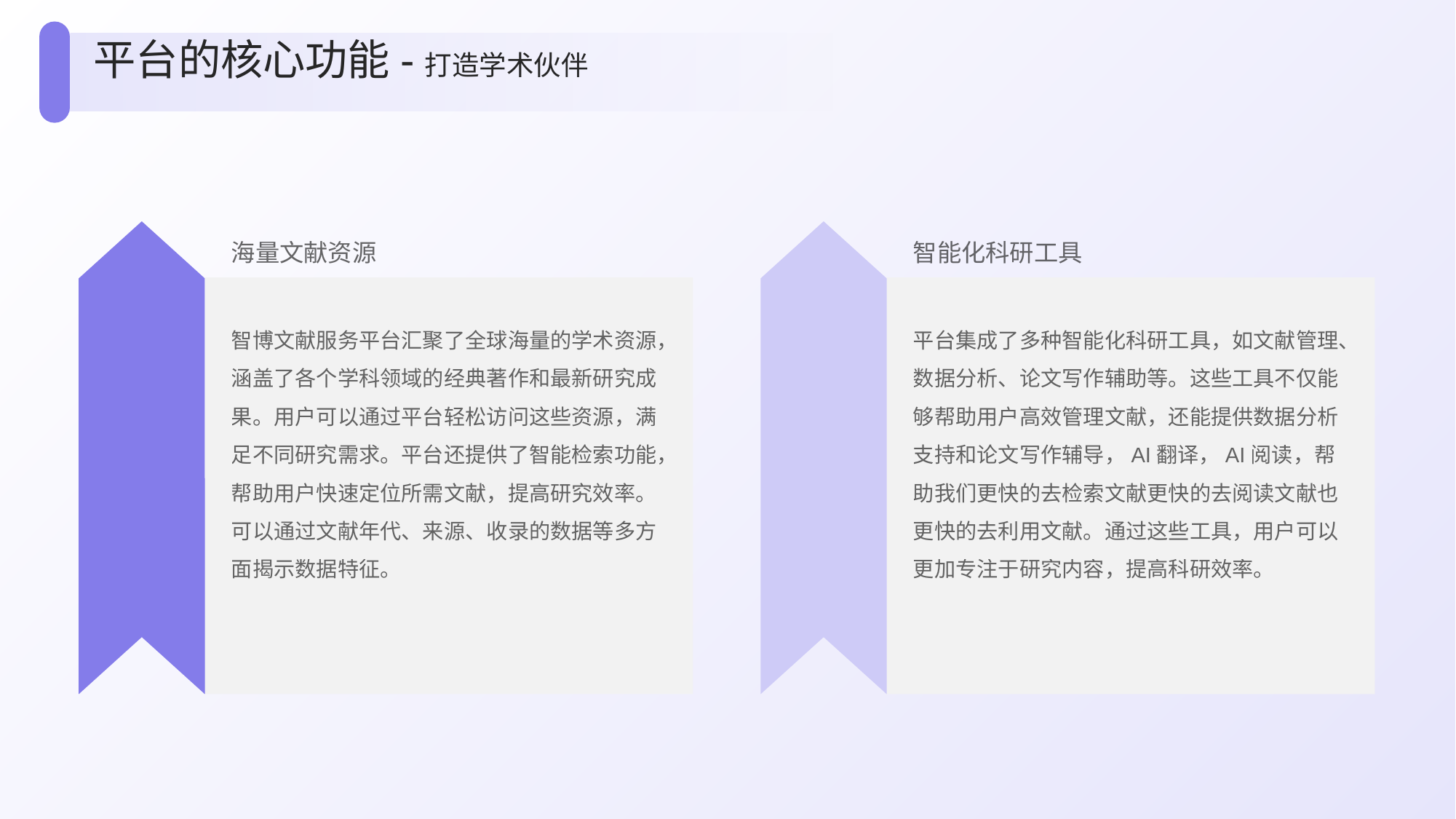

平台的核心功能-打造学术伙伴

海量文献资源
智能化科研工具

智博文献服务平台汇聚了全球海量的学术资源，涵盖了各个学科领域的经典著作和最新研究成果。用户可以通过平台轻松访问这些资源，满足不同研究需求。平台还提供了智能检索功能，帮助用户快速定位所需文献，提高研究效率。可以通过文献年代、来源、收录的数据等多方面揭示数据特征。
平台集成了多种智能化科研工具，如文献管理、数据分析、论文写作辅助等。这些工具不仅能够帮助用户高效管理文献，还能提供数据分析支持和论文写作辅导，AI翻译，AI阅读，帮助我们更快的去检索文献更快的去阅读文献也更快的去利用文献。通过这些工具，用户可以更加专注于研究内容，提高科研效率。